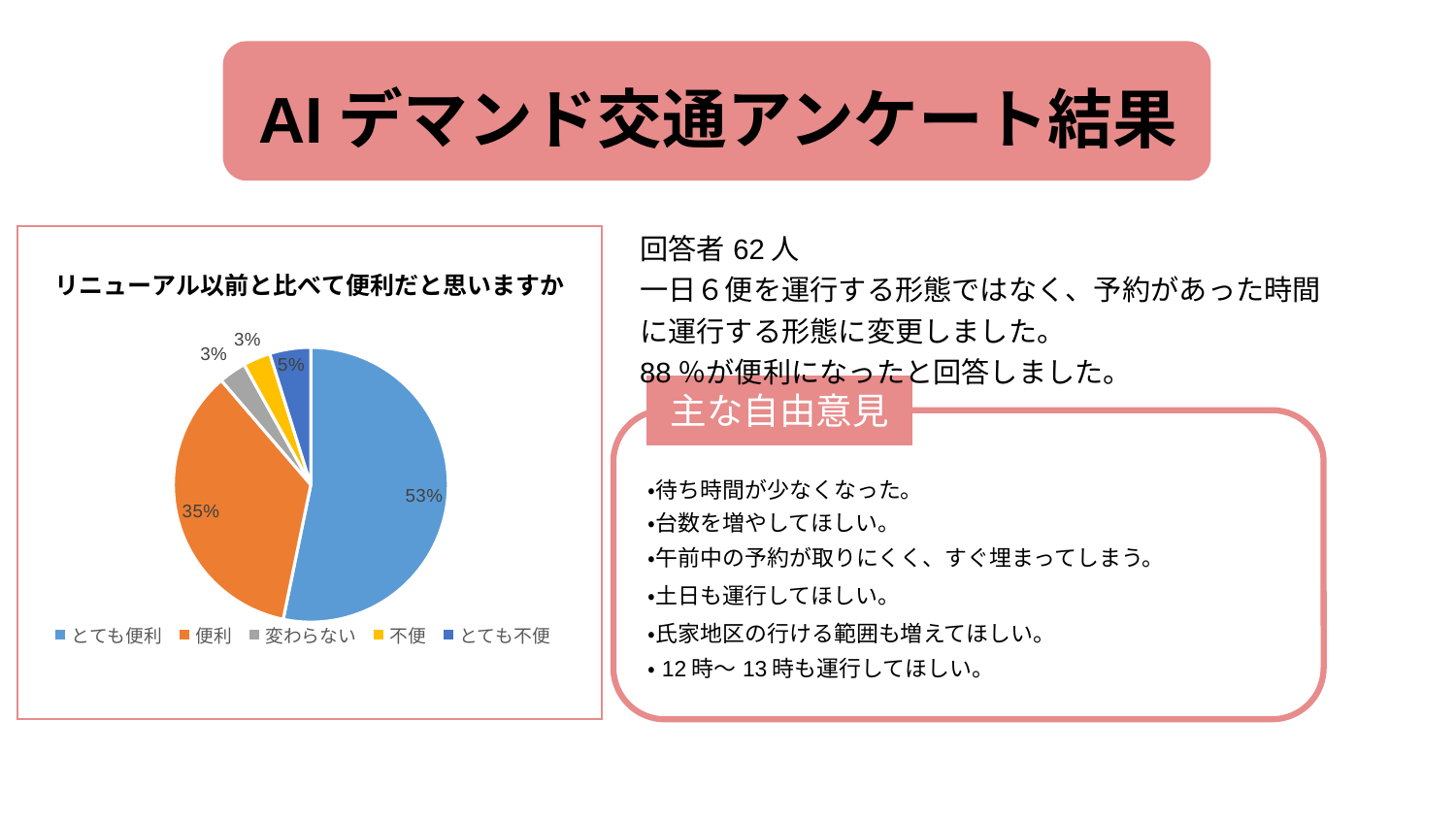

# AIデマンド交通アンケート結果

| 回答者62人 一日６便を運行する形態ではなく、予約があった時間に運行する形態に変更しました。 88％が便利になったと回答しました。 |
| --- |
|  |
|  |
|  |
|  |
|  |

### Chart: リニューアル以前と比べて便利だと思いますか

| Category |  |
|---|---|
| とても便利 | 0.532258064516129 |
| 便利 | 0.3548387096774194 |
| 変わらない | 0.03225806451612903 |
| 不便 | 0.03225806451612903 |
| とても不便 | 0.04838709677419355 |
主な自由意見

| ・待ち時間が少なくなった。 ・台数を増やしてほしい。 |
| --- |
| ・午前中の予約が取りにくく、すぐ埋まってしまう。 |
| ・土日も運行してほしい。 |
| ・氏家地区の行ける範囲も増えてほしい。 |
| ・12時～13時も運行してほしい。 |
|  |